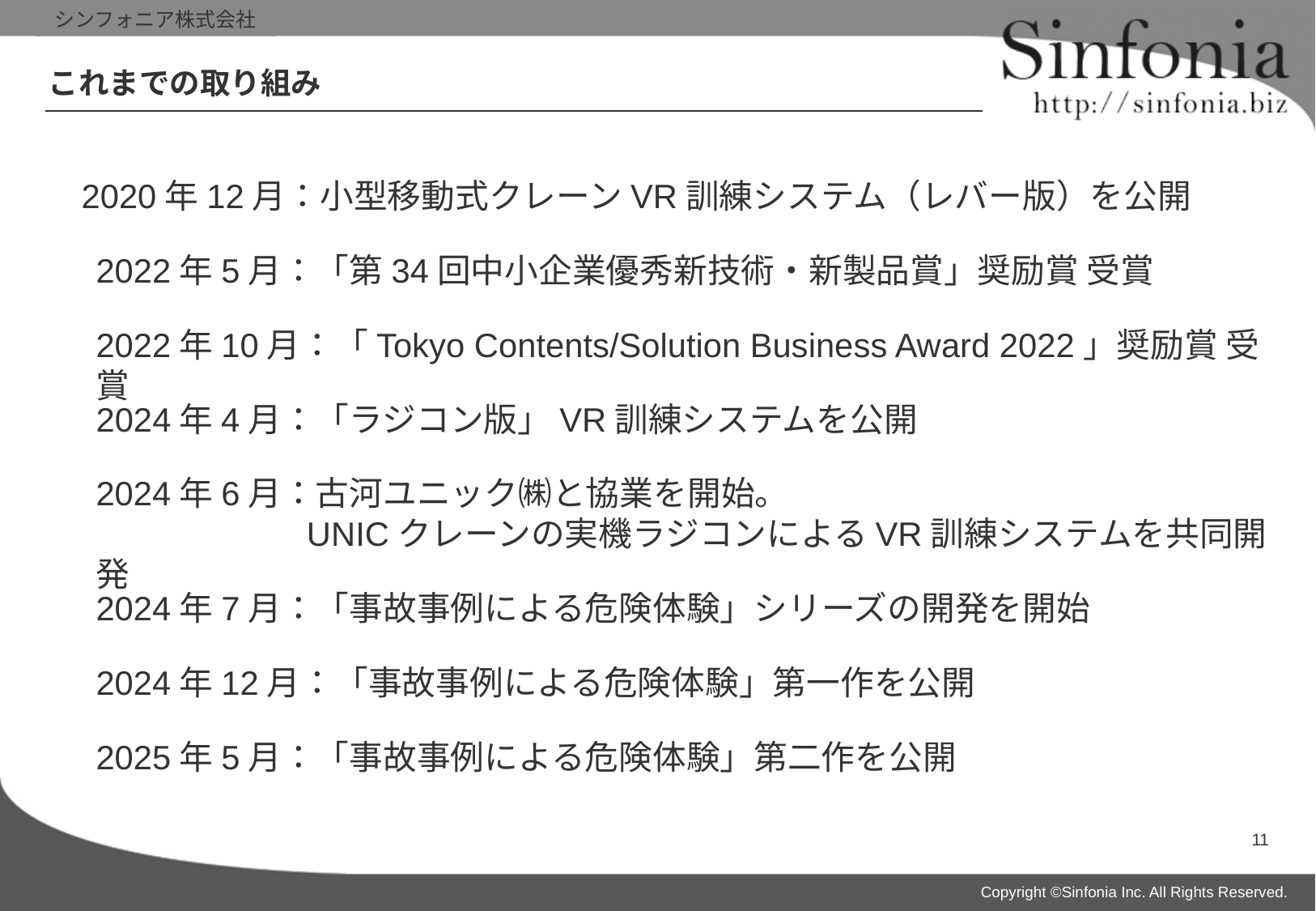

# これまでの取り組み
2020年12月：小型移動式クレーンVR訓練システム（レバー版）を公開
2022年5月：「第34回中小企業優秀新技術・新製品賞」奨励賞 受賞
2022年10月：「Tokyo Contents/Solution Business Award 2022」奨励賞 受賞
2024年4月：「ラジコン版」VR訓練システムを公開
2024年6月：古河ユニック㈱と協業を開始。
　　　　　　UNICクレーンの実機ラジコンによるVR訓練システムを共同開発
2024年7月：「事故事例による危険体験」シリーズの開発を開始
2024年12月：「事故事例による危険体験」第一作を公開
2025年5月：「事故事例による危険体験」第二作を公開
11